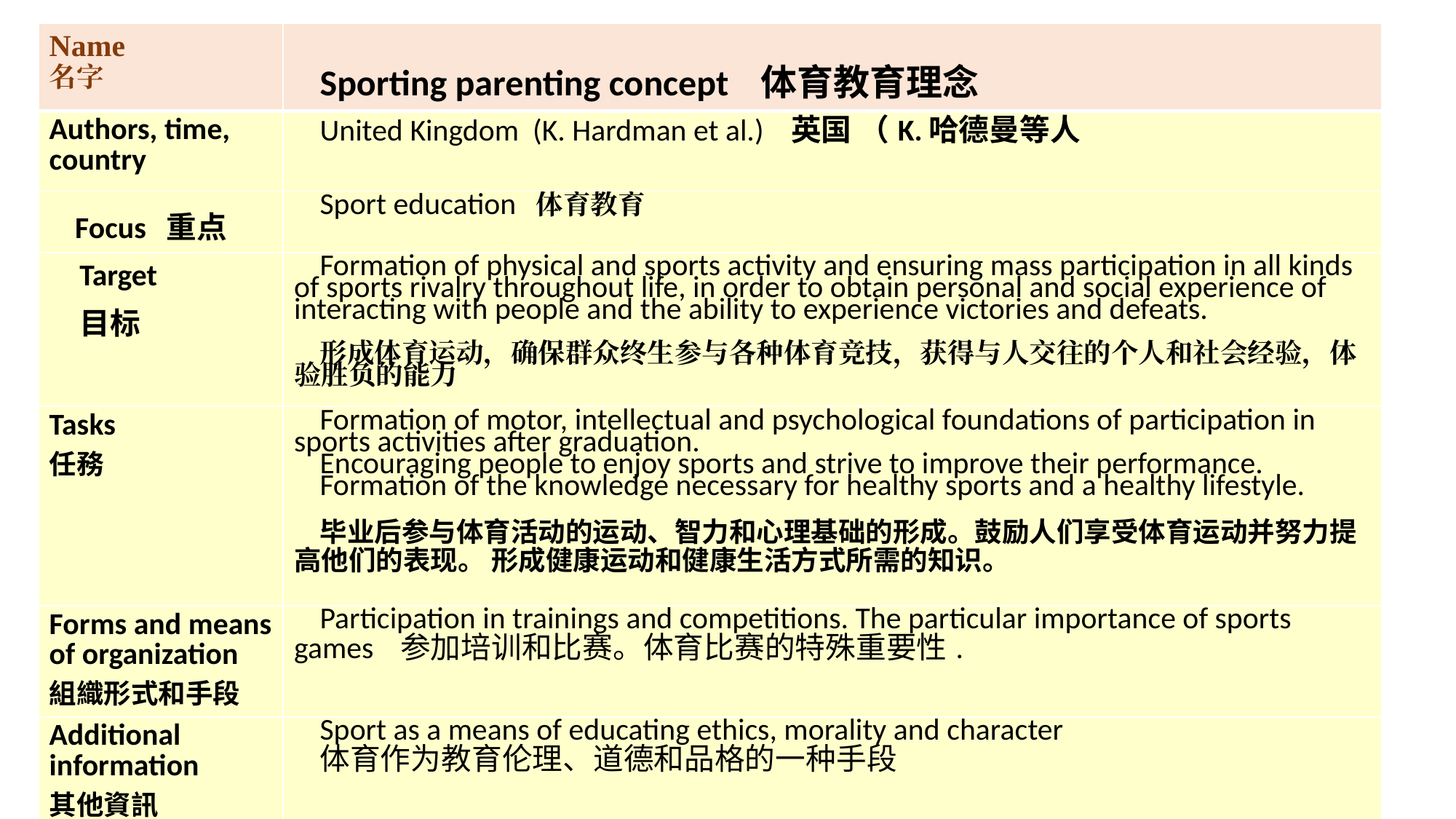

| Name 名字 | Sporting parenting concept 体育教育理念 |
| --- | --- |
| Authors, time, country | United Kingdom (K. Hardman et al.) 英国 （K.哈德曼等人 |
| Focus 重点 | Sport educa­tion 体育教育 |
| Target 目标 | Formation of physical and sports activity and ensuring mass participation in all kinds of sports rivalry throughout life, in order to obtain personal and social experience of interacting with people and the ability to experience victories and defeats. 形成体育运动，确保群众终生参与各种体育竞技，获得与人交往的个人和社会经验，体验胜负的能力 |
| Tasks 任務 | Formation of motor, intellectual and psychological foundations of participation in sports activities after graduation. Encouraging people to enjoy sports and strive to improve their performance. Formation of the knowledge necessary for healthy sports and a healthy lifestyle. 毕业后参与体育活动的运动、智力和心理基础的形成。鼓励人们享受体育运动并努力提高他们的表现。 形成健康运动和健康生活方式所需的知识。 |
| Forms and means of organization 組織形式和手段 | Participation in trainings and competitions. The particular importance of sports games 参加培训和比赛。体育比赛的特殊重要性. |
| Additional information 其他資訊 | Sport as a means of educating ethics, morality and character 体育作为教育伦理、道德和品格的一种手段 |